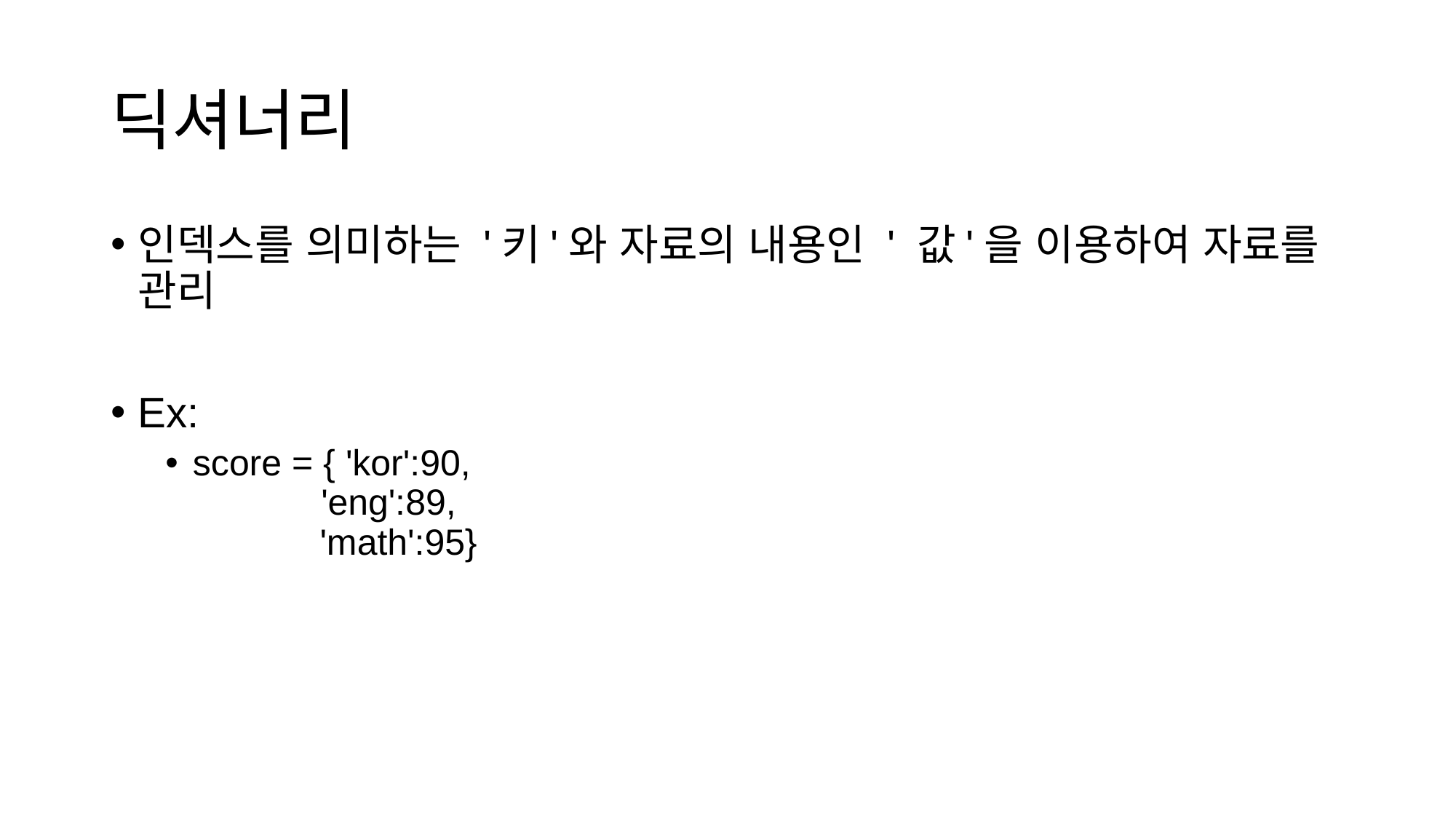

# 딕셔너리
인덱스를 의미하는 '키'와 자료의 내용인 ' 값'을 이용하여 자료를 관리

Ex:
score = { 'kor':90,
             'eng':89,
             'math':95}